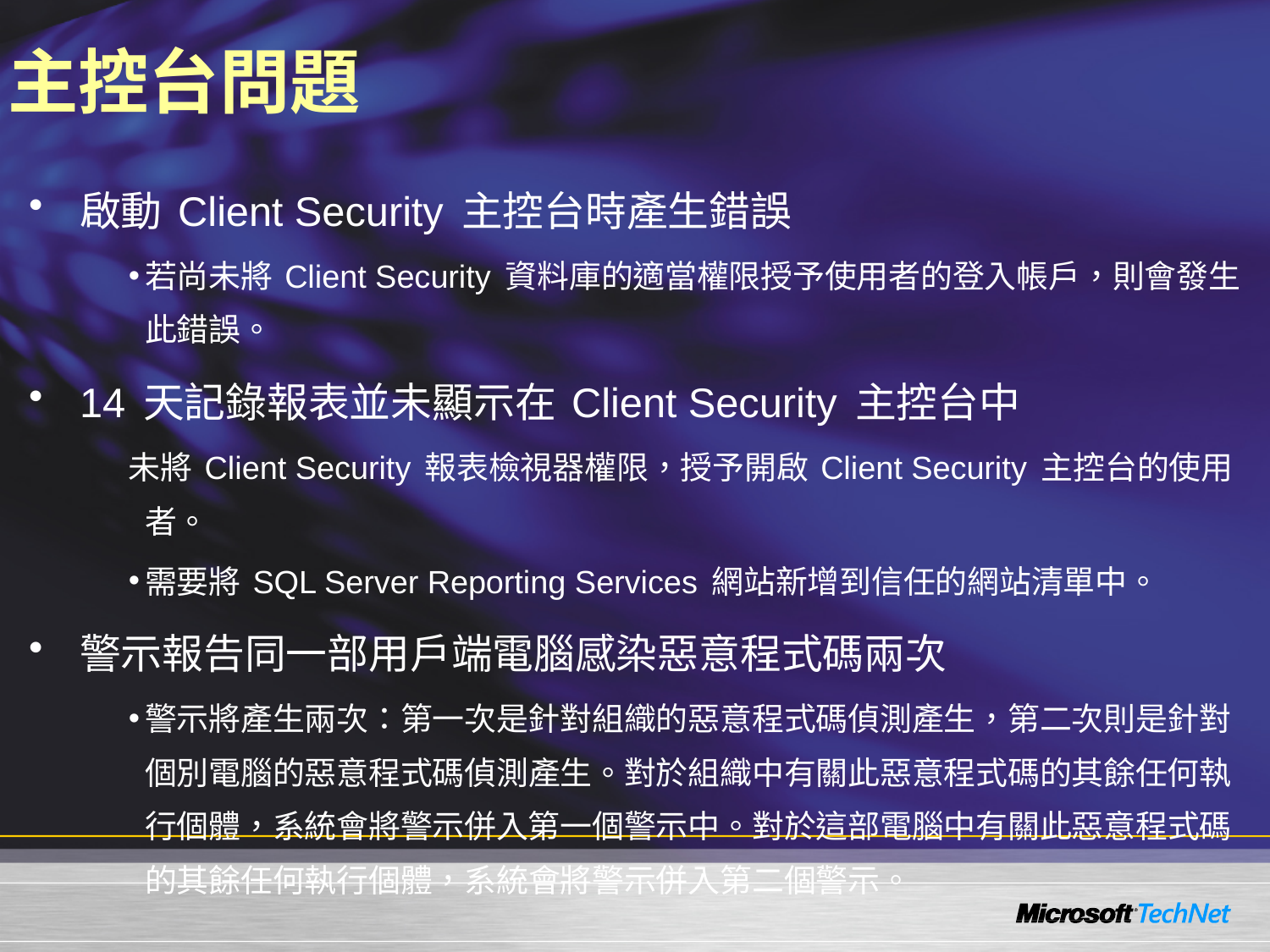

# 主控台問題
啟動 Client Security 主控台時產生錯誤
若尚未將 Client Security 資料庫的適當權限授予使用者的登入帳戶，則會發生此錯誤。
14 天記錄報表並未顯示在 Client Security 主控台中
未將 Client Security 報表檢視器權限，授予開啟 Client Security 主控台的使用者。
需要將 SQL Server Reporting Services 網站新增到信任的網站清單中。
警示報告同一部用戶端電腦感染惡意程式碼兩次
警示將產生兩次：第一次是針對組織的惡意程式碼偵測產生，第二次則是針對個別電腦的惡意程式碼偵測產生。對於組織中有關此惡意程式碼的其餘任何執行個體，系統會將警示併入第一個警示中。對於這部電腦中有關此惡意程式碼的其餘任何執行個體，系統會將警示併入第二個警示。